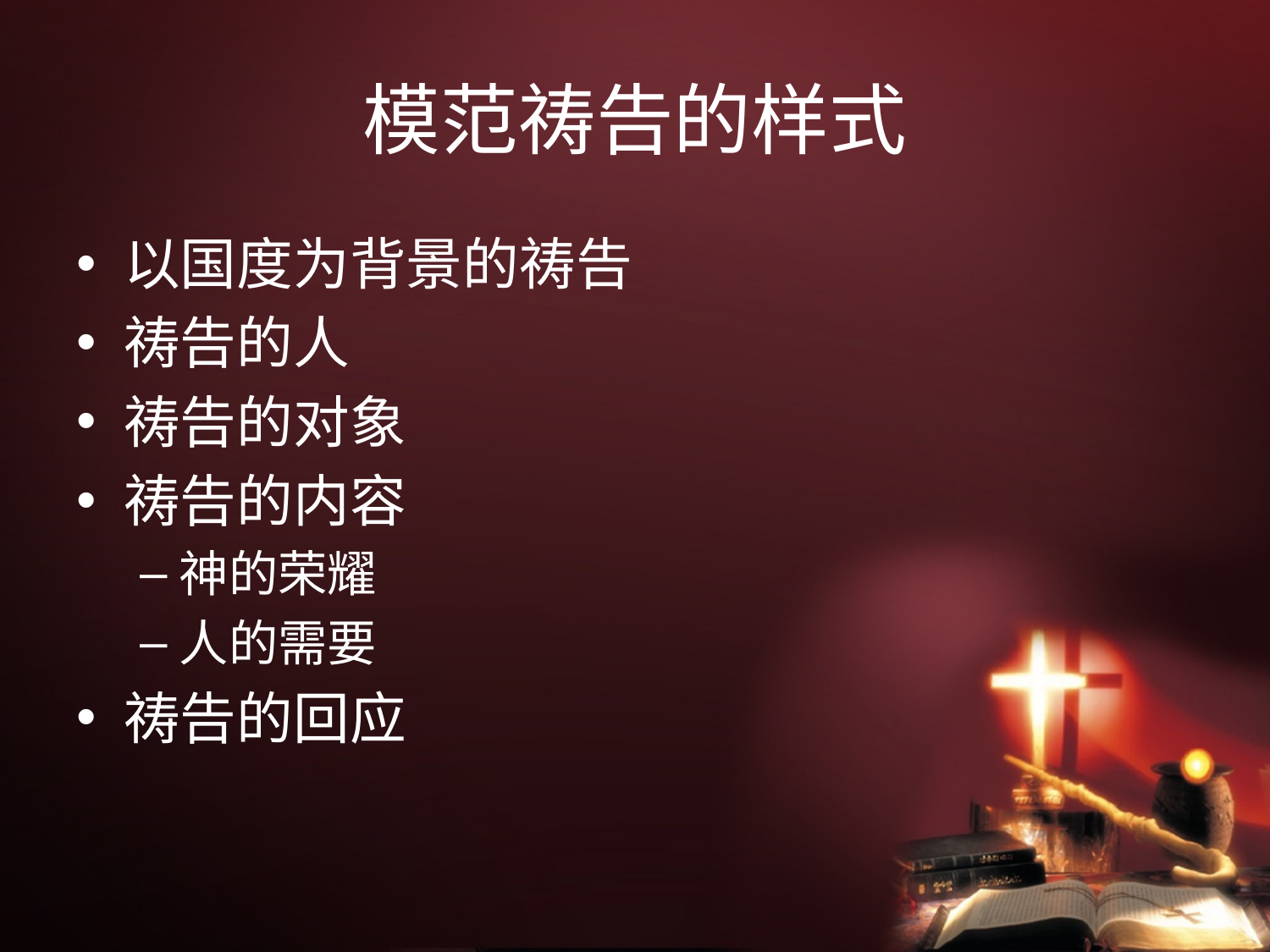

# 模范祷告的样式
以国度为背景的祷告
祷告的人
祷告的对象
祷告的内容
神的荣耀
人的需要
祷告的回应